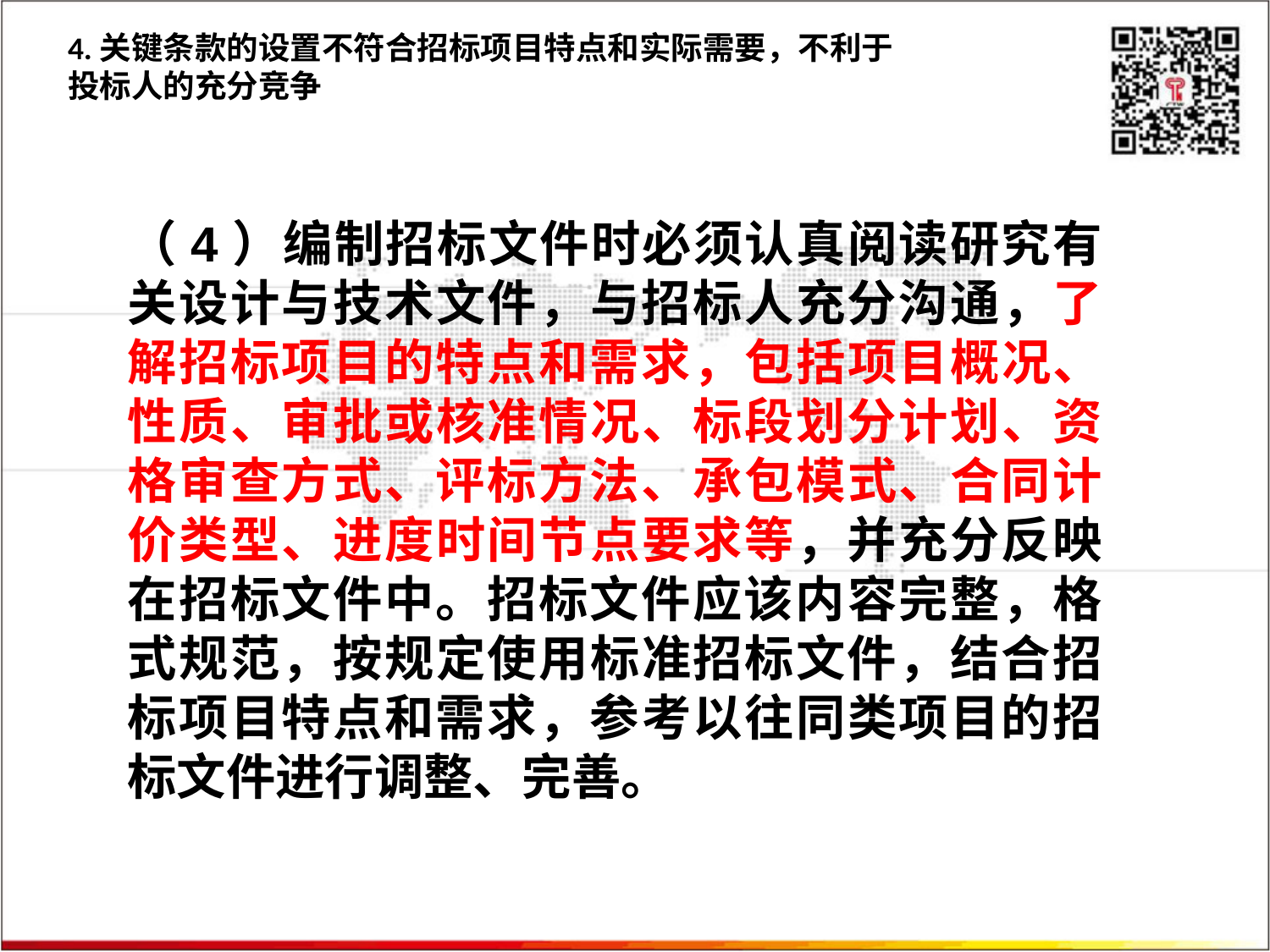

# 4.关键条款的设置不符合招标项目特点和实际需要，不利于投标人的充分竞争
（4）编制招标文件时必须认真阅读研究有关设计与技术文件，与招标人充分沟通，了解招标项目的特点和需求，包括项目概况、性质、审批或核准情况、标段划分计划、资格审查方式、评标方法、承包模式、合同计价类型、进度时间节点要求等，并充分反映在招标文件中。招标文件应该内容完整，格式规范，按规定使用标准招标文件，结合招标项目特点和需求，参考以往同类项目的招标文件进行调整、完善。